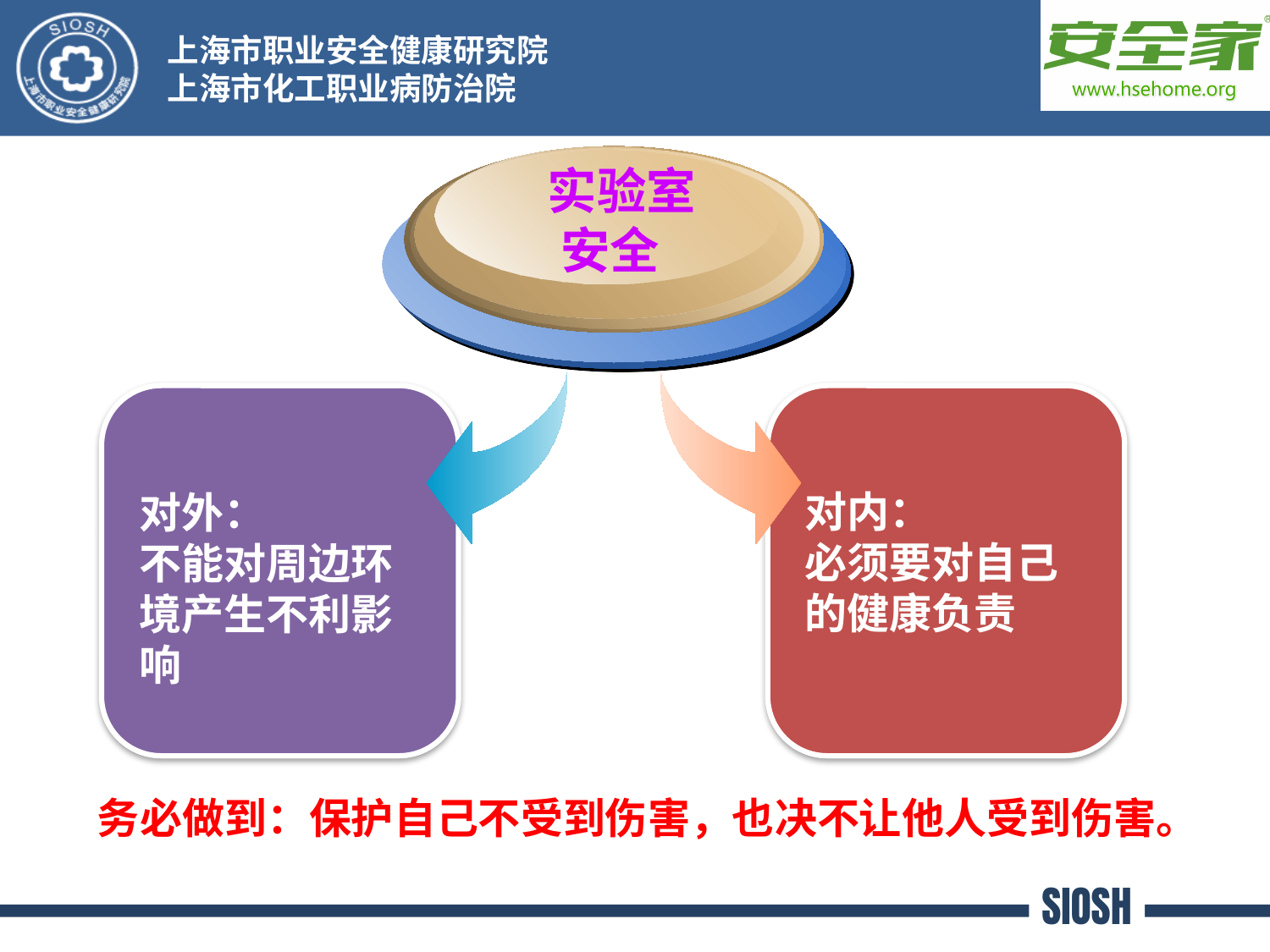

实验室
安全

对内：
必须要对自己的健康负责
对外：
不能对周边环境产生不利影响
务必做到：保护自己不受到伤害，也决不让他人受到伤害。